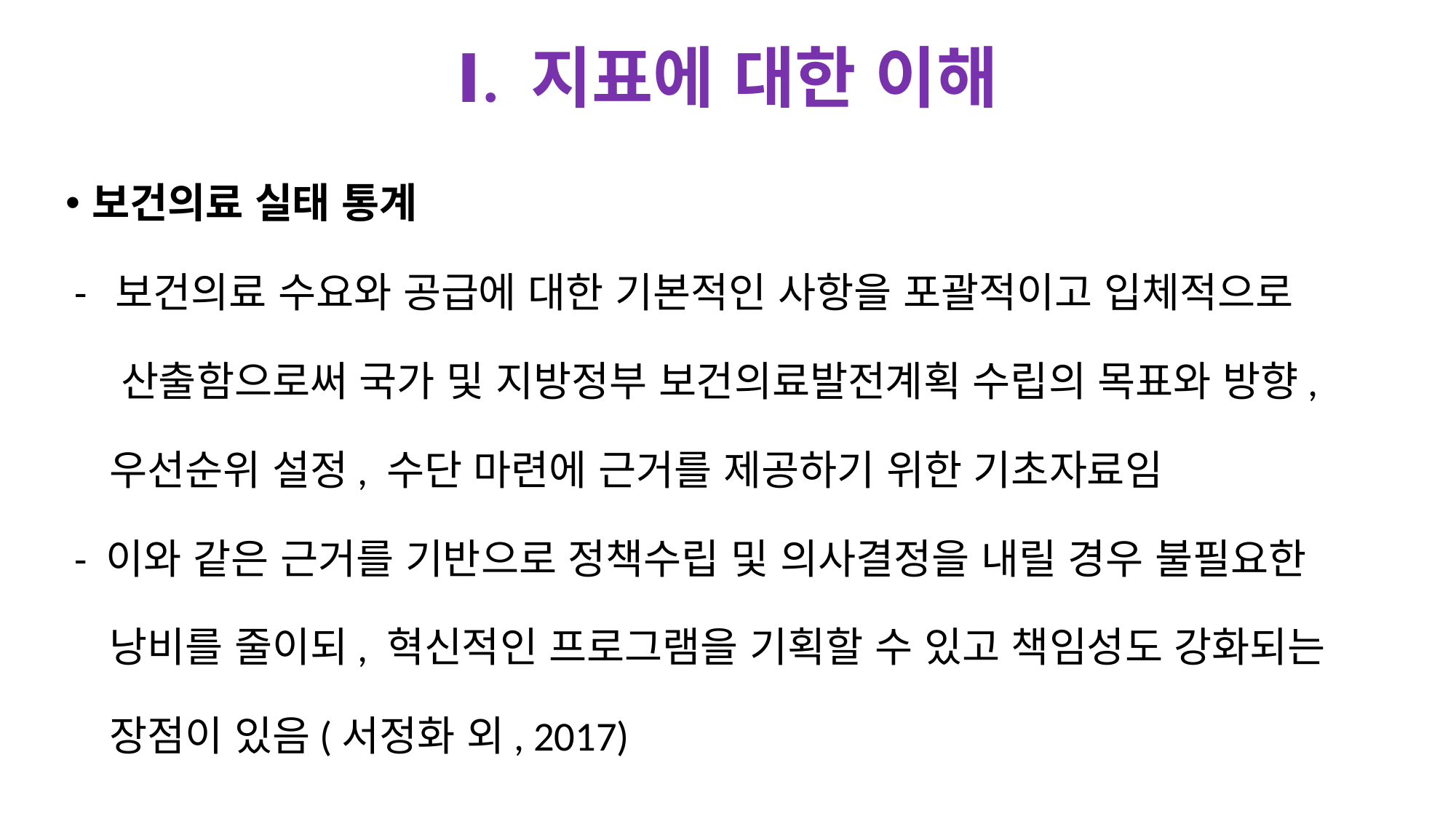

# Ⅰ. 지표에 대한 이해
보건의료 실태 통계
 -  보건의료 수요와 공급에 대한 기본적인 사항을 포괄적이고 입체적으로
    산출함으로써 국가 및 지방정부 보건의료발전계획 수립의 목표와 방향,
   우선순위 설정, 수단 마련에 근거를 제공하기 위한 기초자료임
 - 이와 같은 근거를 기반으로 정책수립 및 의사결정을 내릴 경우 불필요한
   낭비를 줄이되, 혁신적인 프로그램을 기획할 수 있고 책임성도 강화되는
   장점이 있음(서정화 외, 2017)